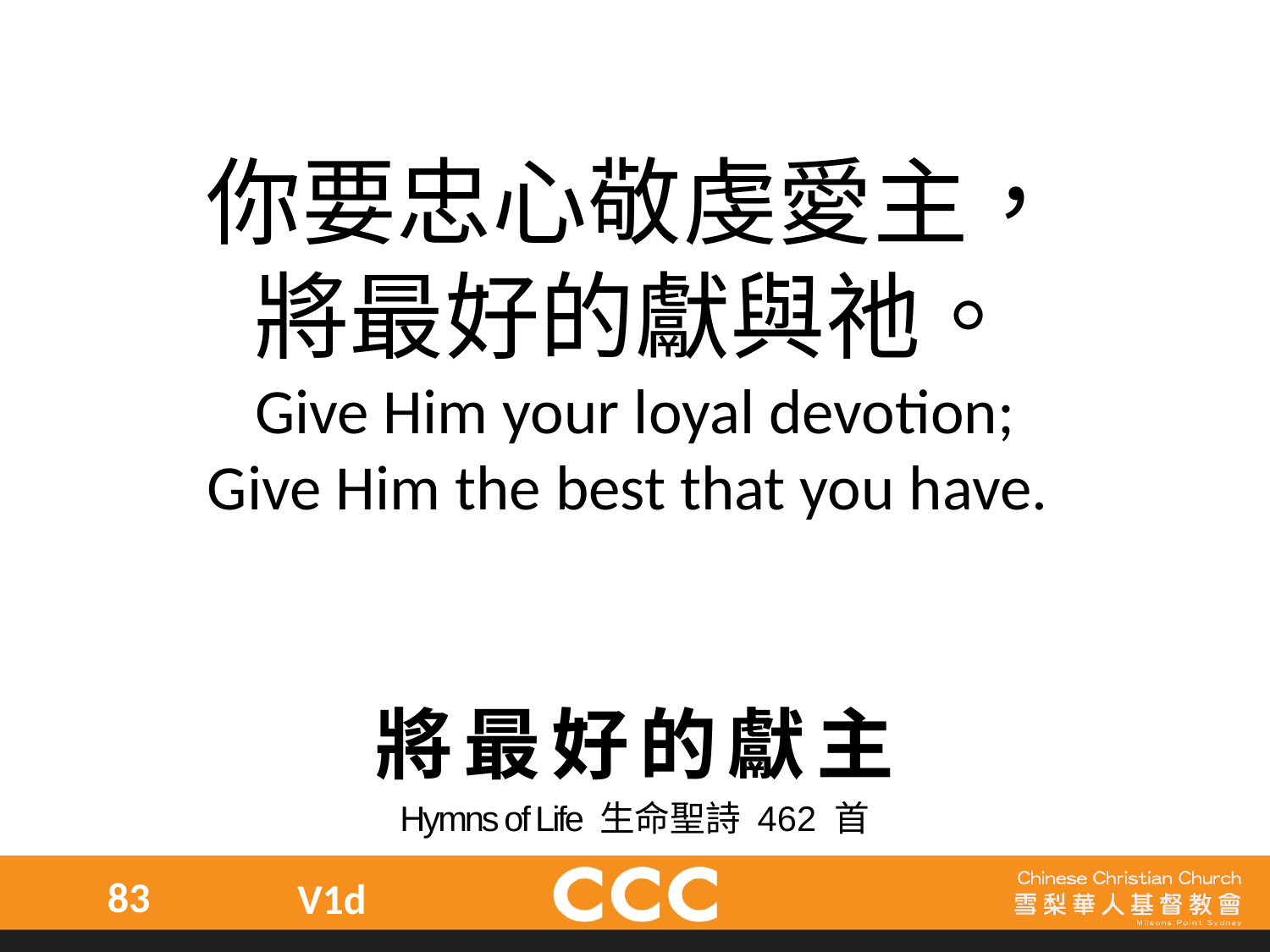

你要忠心敬虔愛主，
將最好的獻與祂。
Give Him your loyal devotion;
Give Him the best that you have.
將最好的獻主
Hymns of Life 生命聖詩 462 首
83
V1d